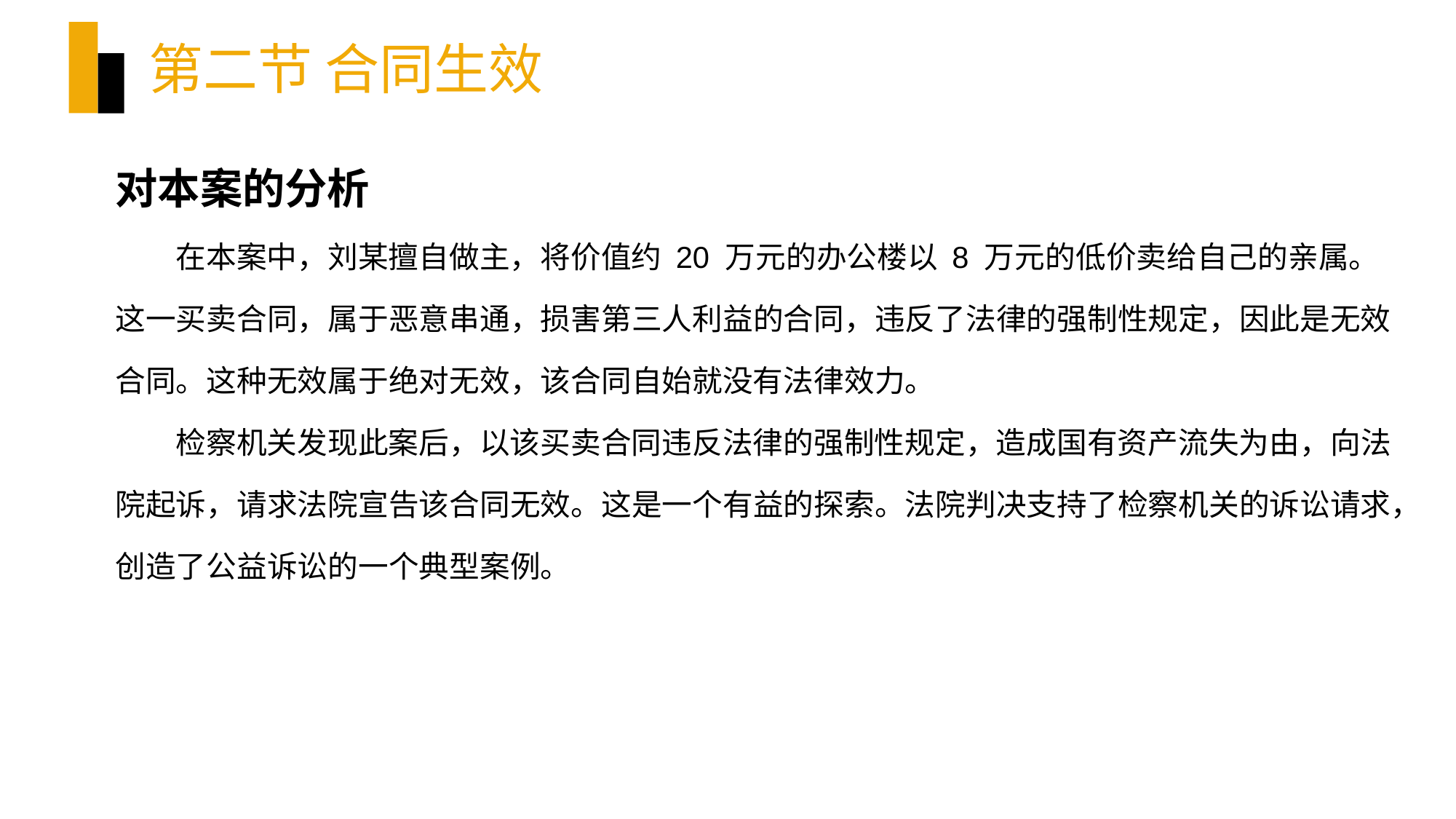

# 第二节 合同生效
对本案的分析
在本案中，刘某擅自做主，将价值约 20 万元的办公楼以 8 万元的低价卖给自己的亲属。这一买卖合同，属于恶意串通，损害第三人利益的合同，违反了法律的强制性规定，因此是无效合同。这种无效属于绝对无效，该合同自始就没有法律效力。
检察机关发现此案后，以该买卖合同违反法律的强制性规定，造成国有资产流失为由，向法院起诉，请求法院宣告该合同无效。这是一个有益的探索。法院判决支持了检察机关的诉讼请求，创造了公益诉讼的一个典型案例。